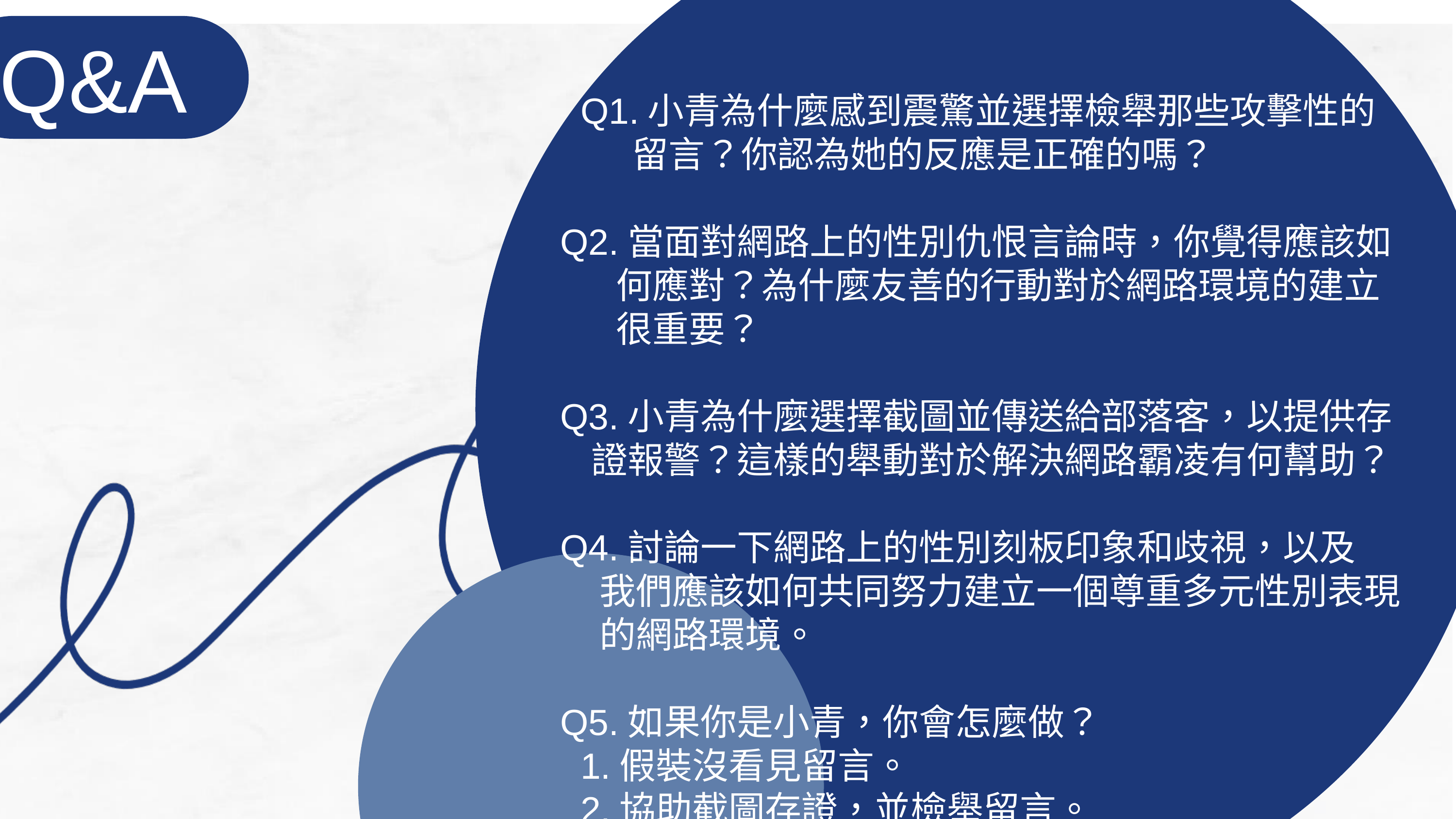

Q&A

   Q1.小青為什麼感到震驚並選擇檢舉那些攻擊性的
         留言？你認為她的反應是正確的嗎？

 Q2.當面對網路上的性別仇恨言論時，你覺得應該如
       何應對？為什麼友善的行動對於網路環境的建立
       很重要？

 Q3.小青為什麼選擇截圖並傳送給部落客，以提供存
    證報警？這樣的舉動對於解決網路霸凌有何幫助？

 Q4.討論一下網路上的性別刻板印象和歧視，以及
     我們應該如何共同努力建立一個尊重多元性別表現
     的網路環境。

 Q5.如果你是小青，你會怎麼做？
   1.假裝沒看見留言。
   2.協助截圖存證，並檢舉留言。
   3.你會怎麼做？